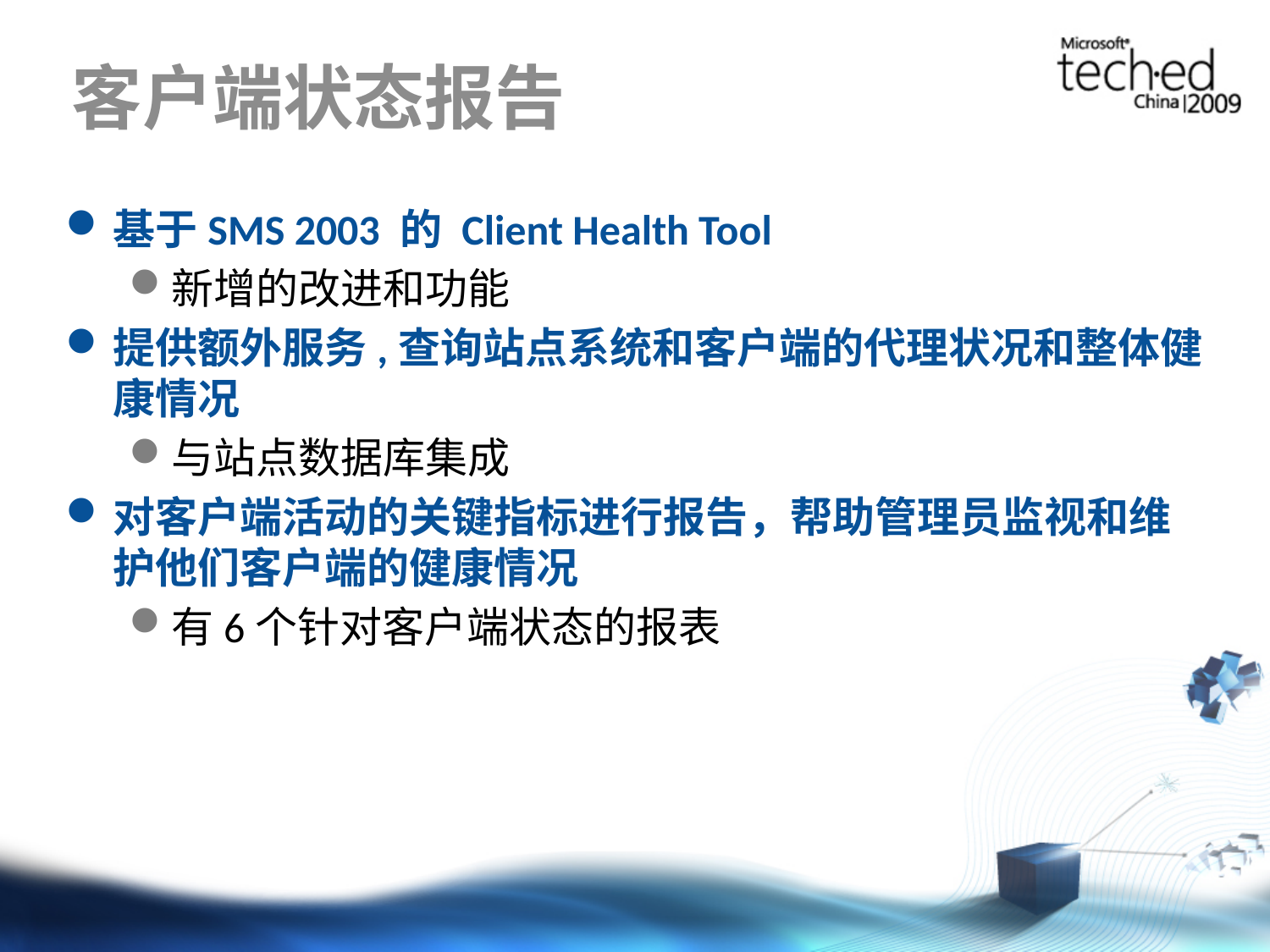

# 客户端状态报告
基于SMS 2003 的 Client Health Tool
新增的改进和功能
提供额外服务,查询站点系统和客户端的代理状况和整体健康情况
与站点数据库集成
对客户端活动的关键指标进行报告，帮助管理员监视和维护他们客户端的健康情况
有6个针对客户端状态的报表